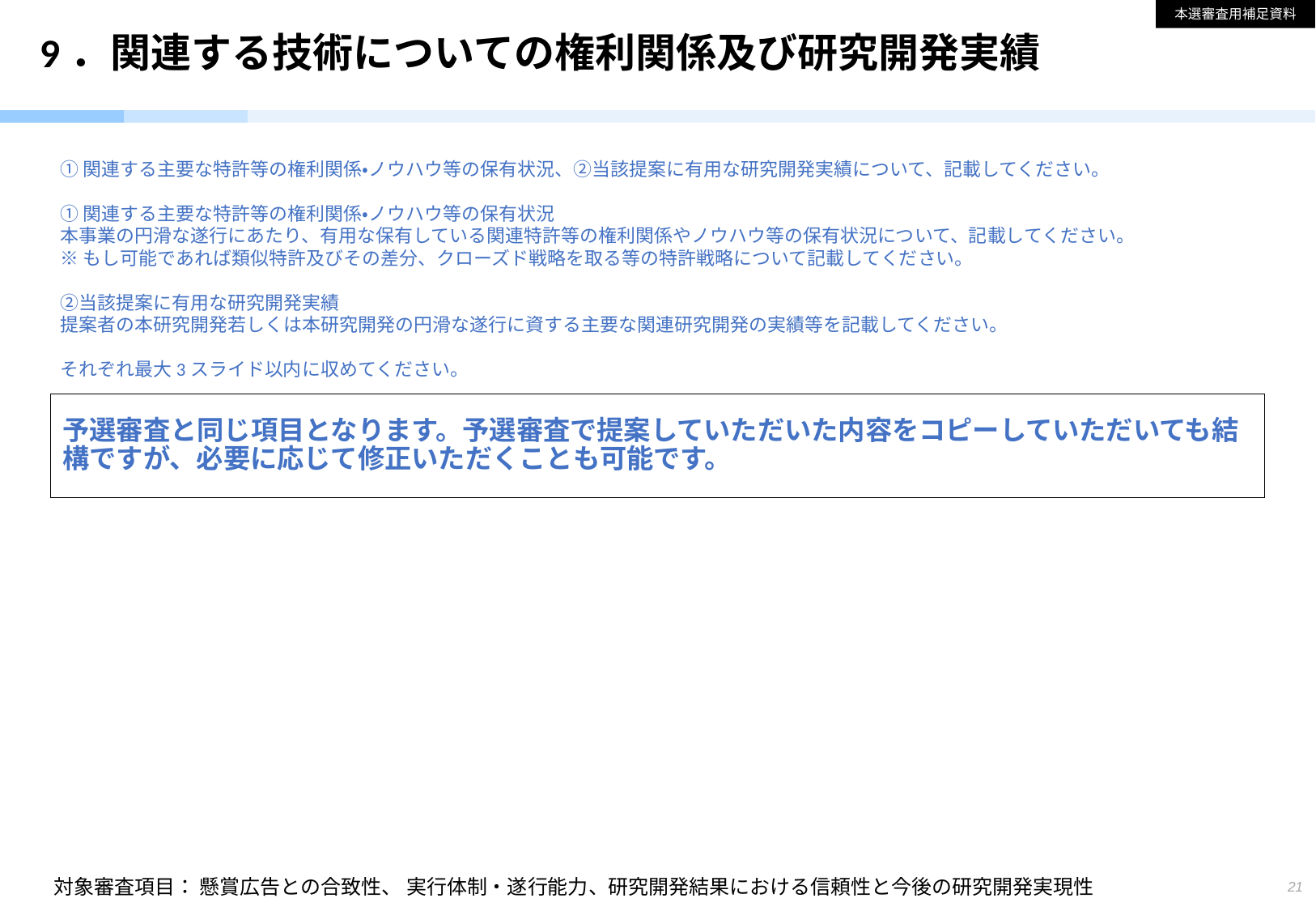

本選審査用補足資料
# 9．関連する技術についての権利関係及び研究開発実績
①関連する主要な特許等の権利関係・ノウハウ等の保有状況、②当該提案に有用な研究開発実績について、記載してください。

①関連する主要な特許等の権利関係・ノウハウ等の保有状況
本事業の円滑な遂行にあたり、有用な保有している関連特許等の権利関係やノウハウ等の保有状況について、記載してください。
※もし可能であれば類似特許及びその差分、クローズド戦略を取る等の特許戦略について記載してください。
②当該提案に有用な研究開発実績
提案者の本研究開発若しくは本研究開発の円滑な遂行に資する主要な関連研究開発の実績等を記載してください。
それぞれ最大3スライド以内に収めてください。
予選審査と同じ項目となります。予選審査で提案していただいた内容をコピーしていただいても結構ですが、必要に応じて修正いただくことも可能です。
対象審査項目： 懸賞広告との合致性、 実行体制・遂行能力、研究開発結果における信頼性と今後の研究開発実現性
21